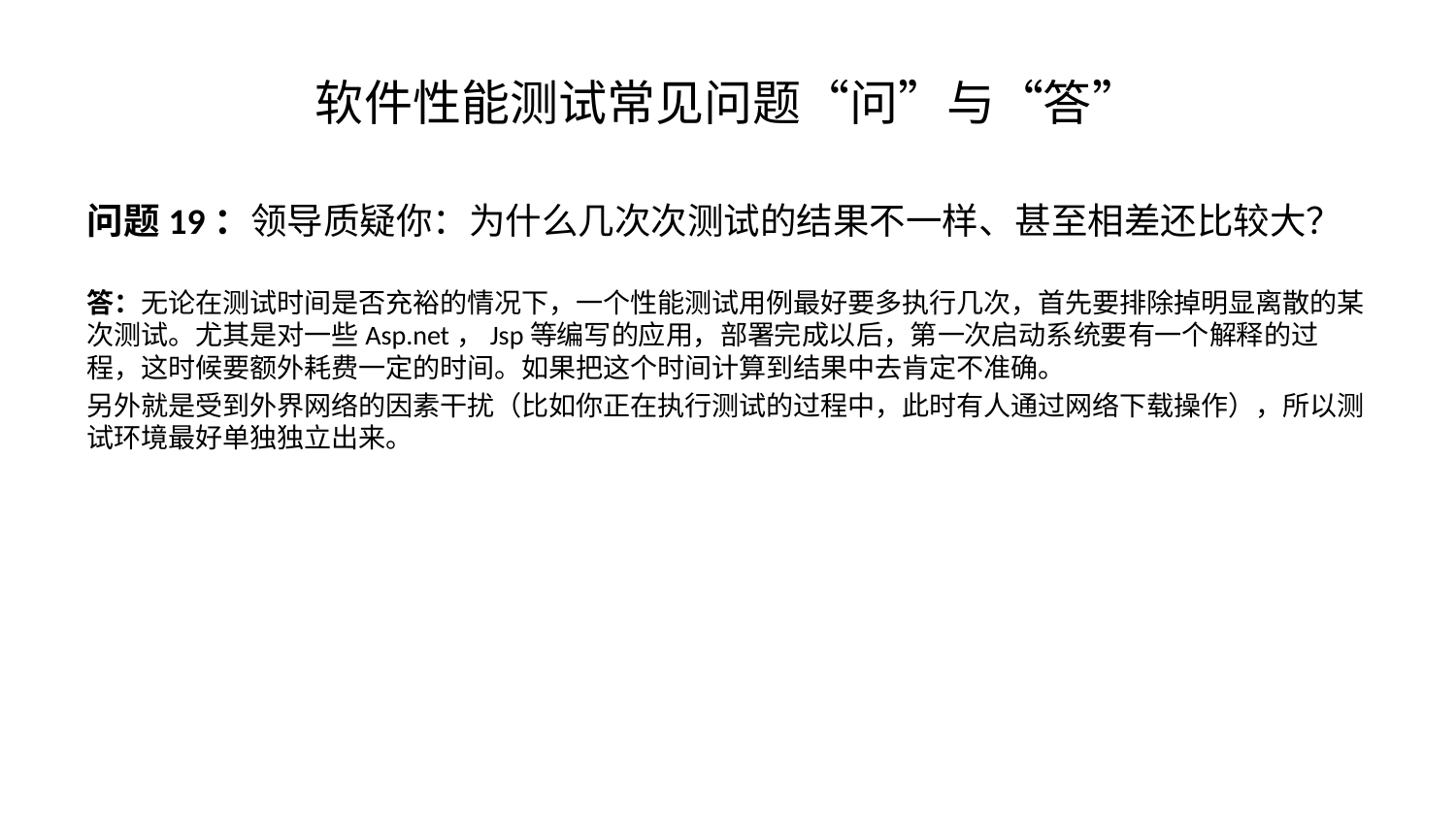

# 软件性能测试常见问题“问”与“答”
问题19：领导质疑你：为什么几次次测试的结果不一样、甚至相差还比较大？

答：无论在测试时间是否充裕的情况下，一个性能测试用例最好要多执行几次，首先要排除掉明显离散的某次测试。尤其是对一些Asp.net，Jsp等编写的应用，部署完成以后，第一次启动系统要有一个解释的过程，这时候要额外耗费一定的时间。如果把这个时间计算到结果中去肯定不准确。
另外就是受到外界网络的因素干扰（比如你正在执行测试的过程中，此时有人通过网络下载操作），所以测试环境最好单独独立出来。